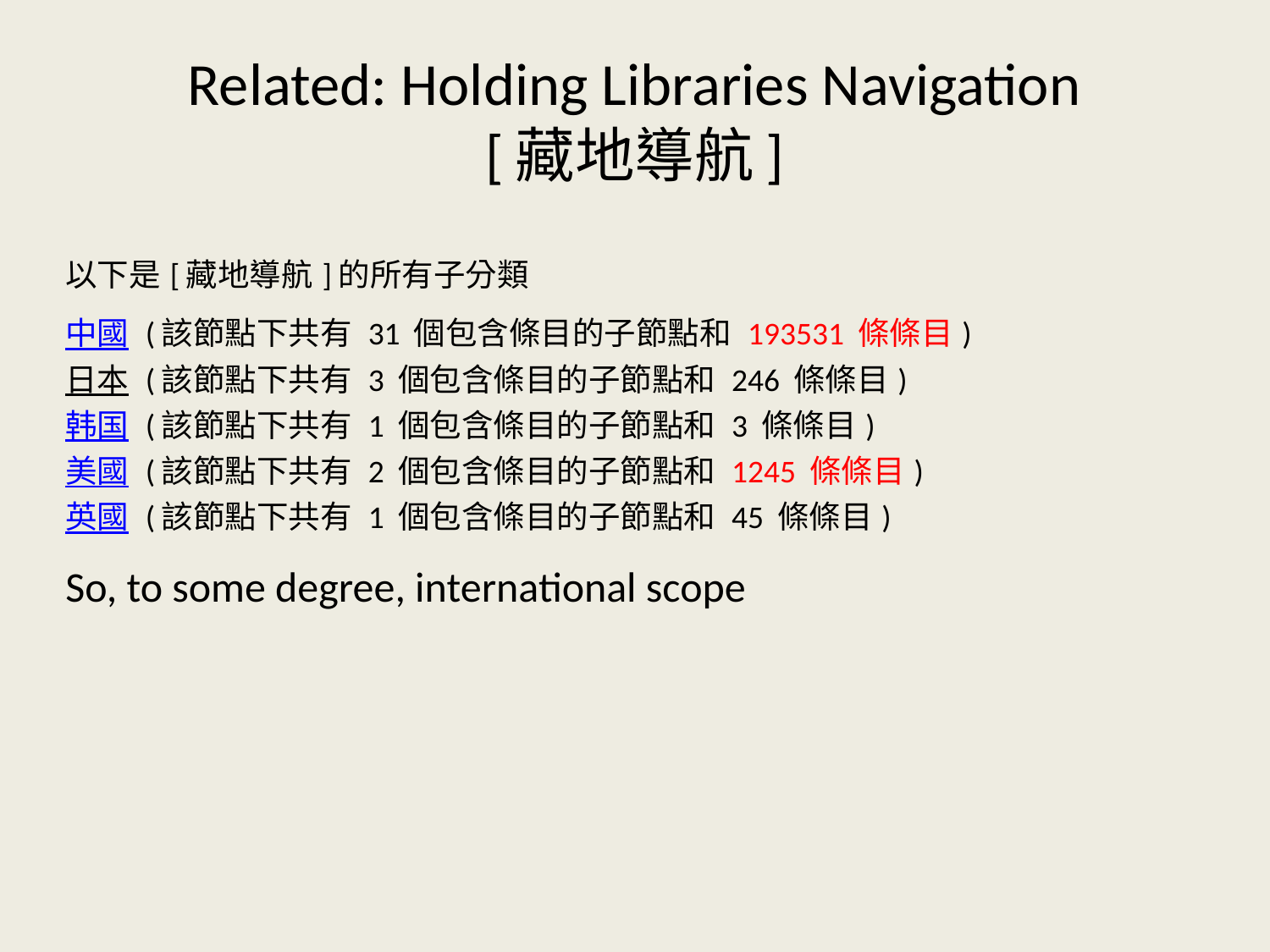

# Related: Holding Libraries Navigation [藏地導航]
| 以下是[藏地導航]的所有子分類 |
| --- |
| 中國 (該節點下共有 31 個包含條目的子節點和 193531 條條目) 日本 (該節點下共有 3 個包含條目的子節點和 246 條條目) 韩国 (該節點下共有 1 個包含條目的子節點和 3 條條目) 美國 (該節點下共有 2 個包含條目的子節點和 1245 條條目) 英國 (該節點下共有 1 個包含條目的子節點和 45 條條目) So, to some degree, international scope |